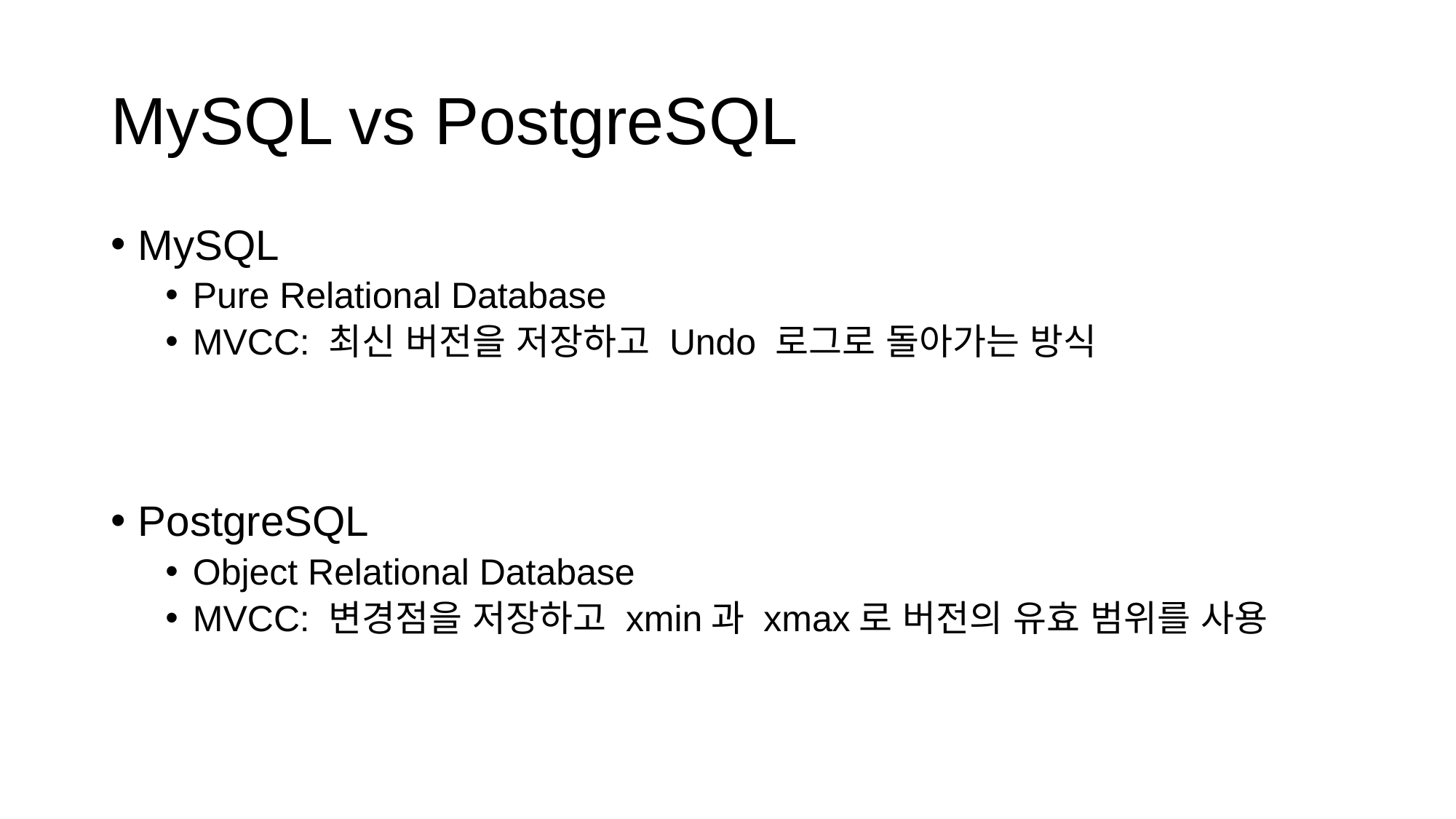

# MySQL vs PostgreSQL
MySQL
Pure Relational Database
MVCC: 최신 버전을 저장하고 Undo 로그로 돌아가는 방식

PostgreSQL
Object Relational Database
MVCC: 변경점을 저장하고 xmin과 xmax로 버전의 유효 범위를 사용